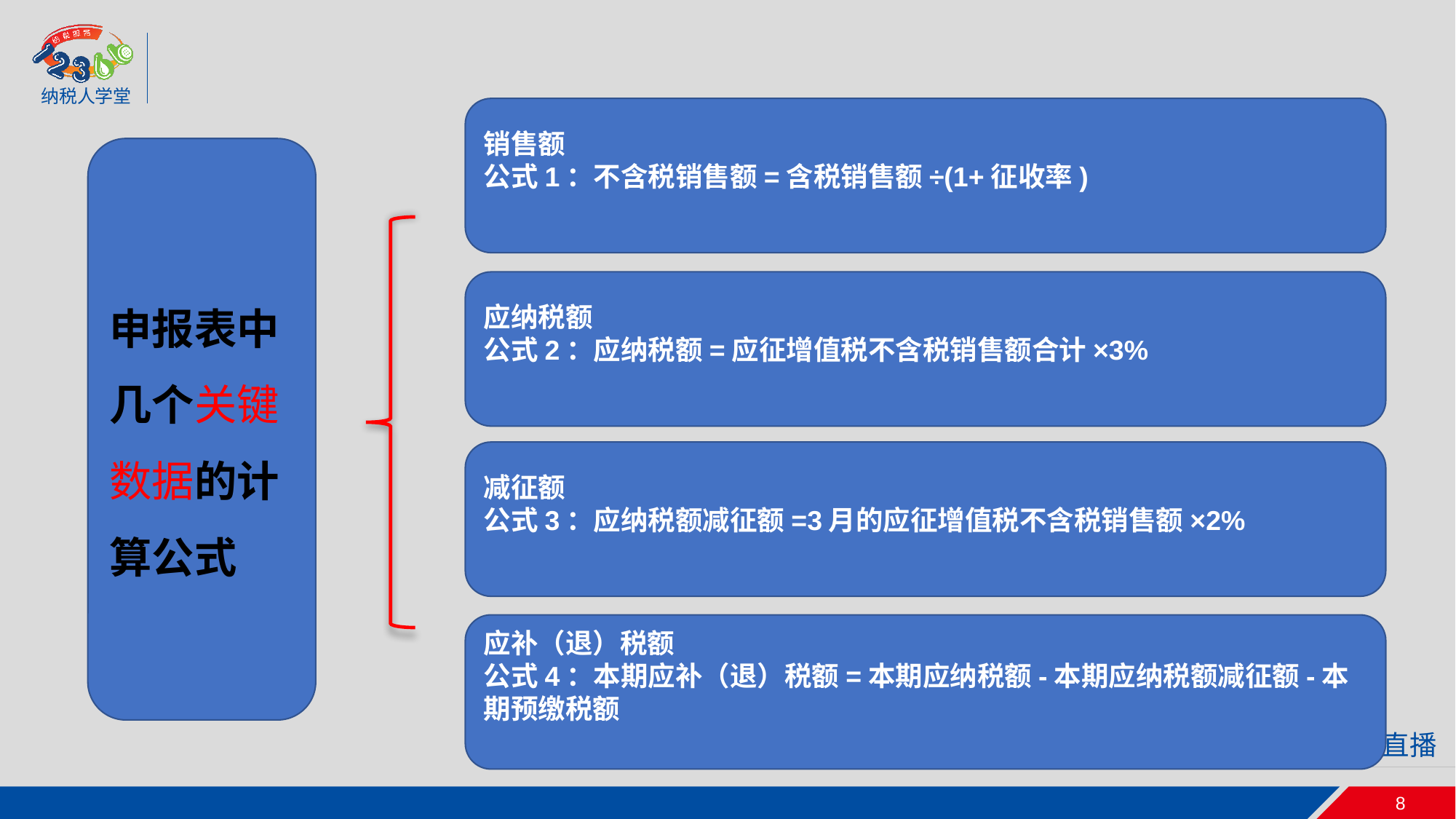

销售额
公式1：不含税销售额=含税销售额÷(1+征收率)

申报表中几个关键数据的计算公式

应纳税额
公式2：应纳税额=应征增值税不含税销售额合计×3%

减征额
公式3：应纳税额减征额=3月的应征增值税不含税销售额×2%

应补（退）税额
公式4：本期应补（退）税额=本期应纳税额-本期应纳税额减征额-本期预缴税额

8